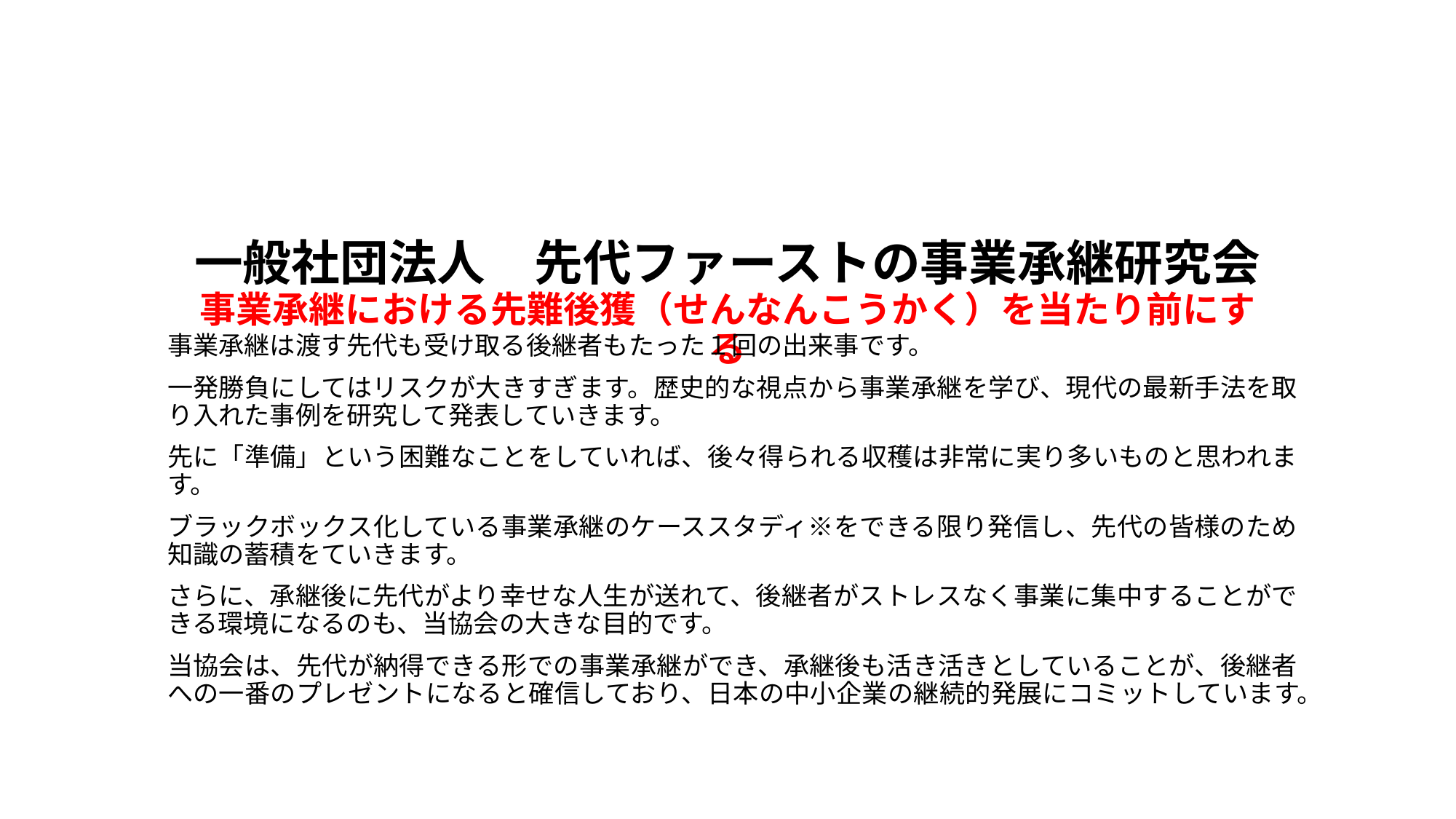

# 一般社団法人　先代ファーストの事業承継研究会 事業承継における先難後獲（せんなんこうかく）を当たり前にする
事業承継は渡す先代も受け取る後継者もたった１回の出来事です。
一発勝負にしてはリスクが大きすぎます。歴史的な視点から事業承継を学び、現代の最新手法を取り入れた事例を研究して発表していきます。
先に「準備」という困難なことをしていれば、後々得られる収穫は非常に実り多いものと思われます。
ブラックボックス化している事業承継のケーススタディ※をできる限り発信し、先代の皆様のため知識の蓄積をていきます。
さらに、承継後に先代がより幸せな人生が送れて、後継者がストレスなく事業に集中することができる環境になるのも、当協会の大きな目的です。
当協会は、先代が納得できる形での事業承継ができ、承継後も活き活きとしていることが、後継者への一番のプレゼントになると確信しており、日本の中小企業の継続的発展にコミットしています。